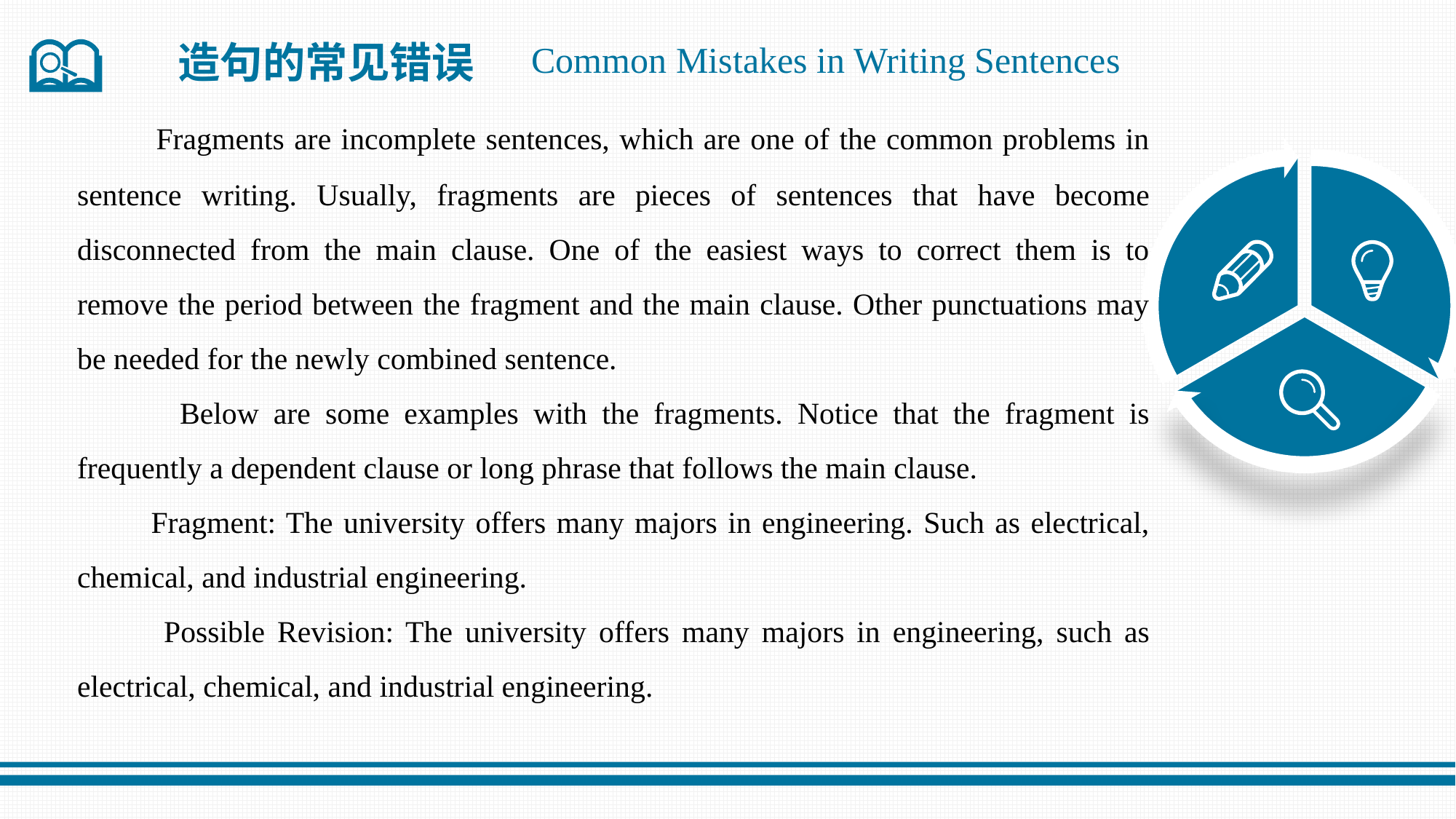

造句的常见错误
Common Mistakes in Writing Sentences
       Fragments are incomplete sentences, which are one of the common problems in sentence writing. Usually, fragments are pieces of sentences that have become disconnected from the main clause. One of the easiest ways to correct them is to remove the period between the fragment and the main clause. Other punctuations may be needed for the newly combined sentence.
       Below are some examples with the fragments. Notice that the fragment is frequently a dependent clause or long phrase that follows the main clause.
       Fragment: The university offers many majors in engineering. Such as electrical, chemical, and industrial engineering.
       Possible Revision: The university offers many majors in engineering, such as electrical, chemical, and industrial engineering.